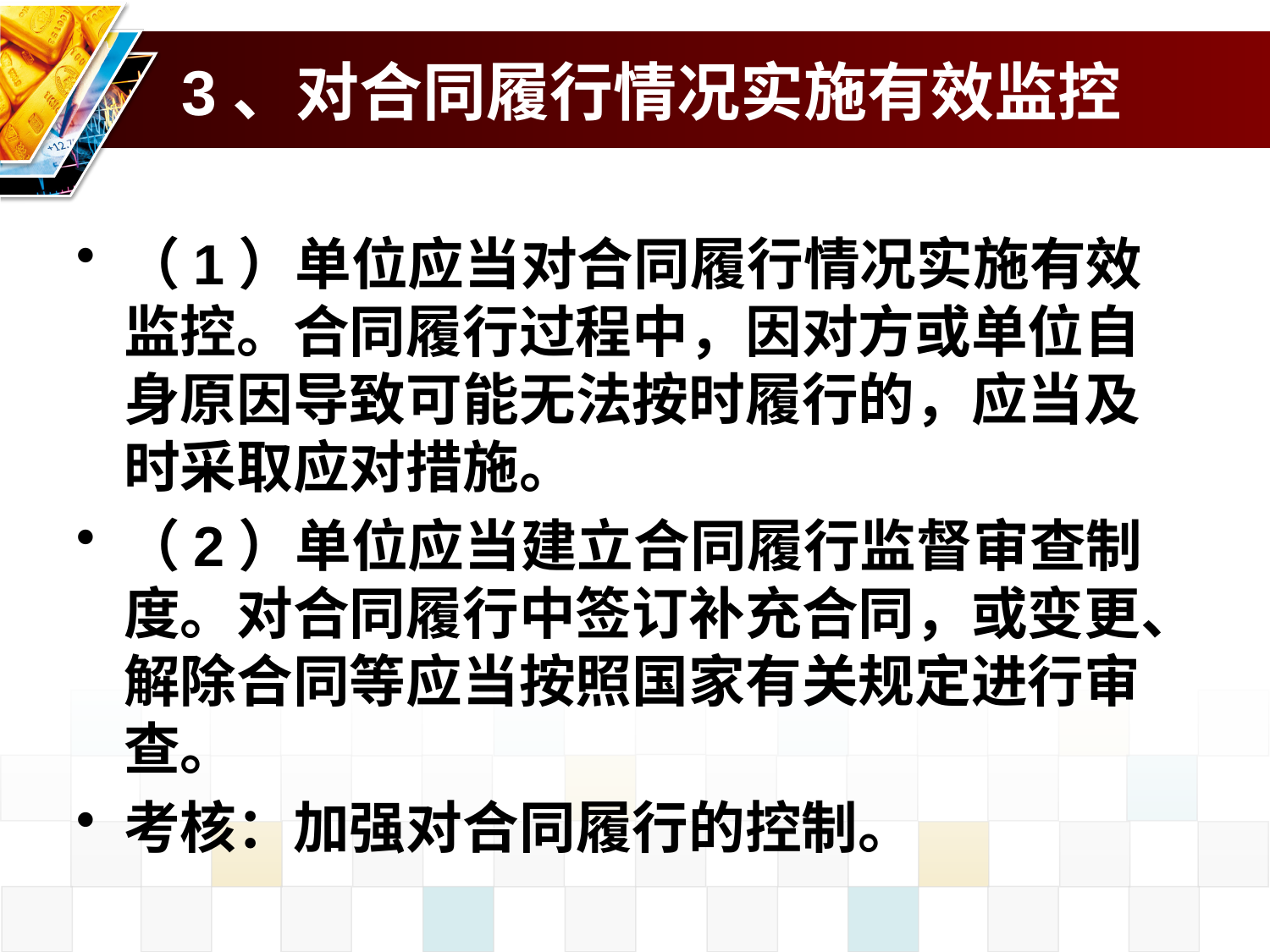

# 3、对合同履行情况实施有效监控
（1）单位应当对合同履行情况实施有效监控。合同履行过程中，因对方或单位自身原因导致可能无法按时履行的，应当及时采取应对措施。
（2）单位应当建立合同履行监督审查制度。对合同履行中签订补充合同，或变更、解除合同等应当按照国家有关规定进行审查。
考核：加强对合同履行的控制。